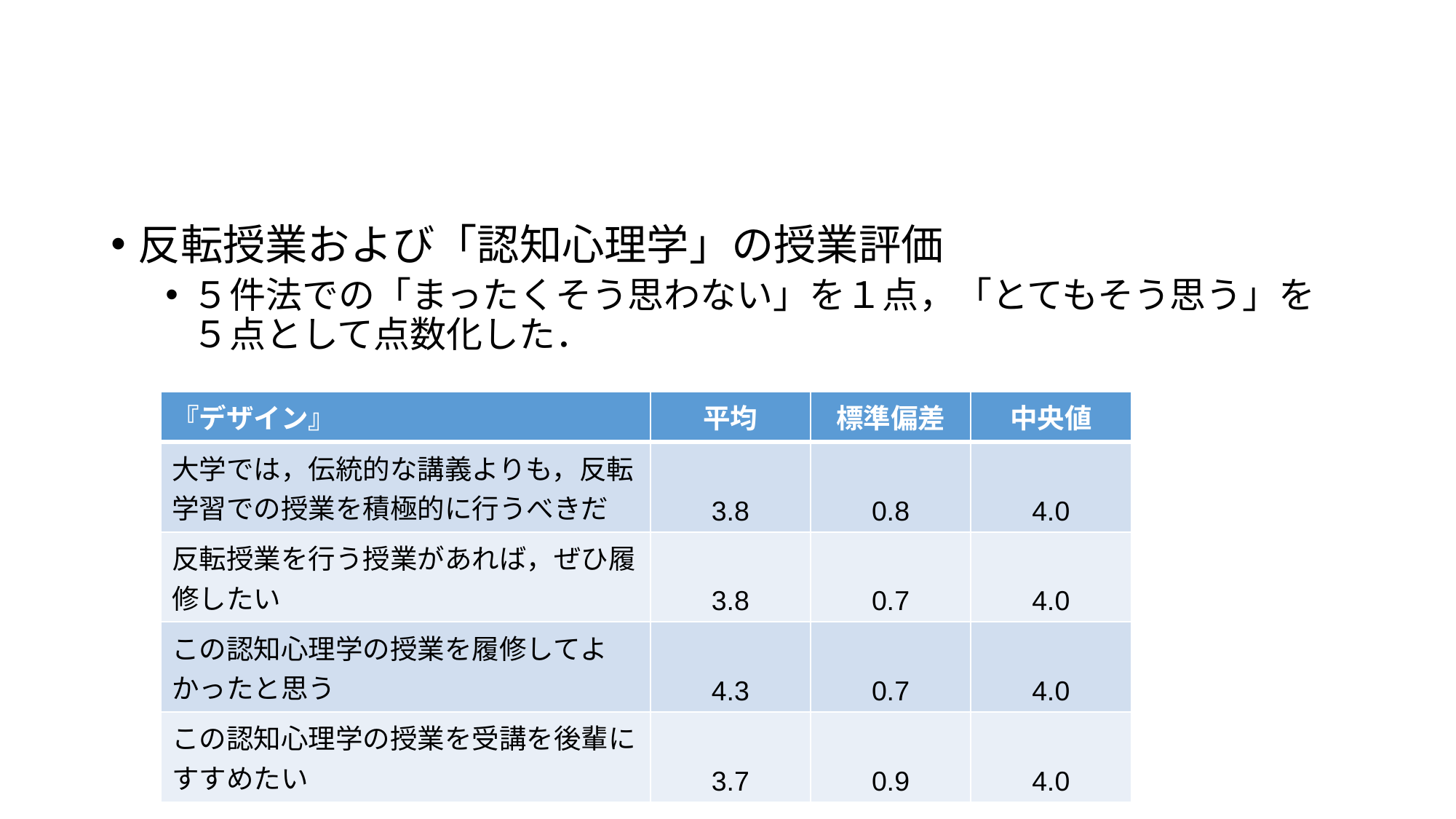

#
反転授業および「認知心理学」の授業評価
５件法での「まったくそう思わない」を１点，「とてもそう思う」を５点として点数化した．
| 『デザイン』 | 平均 | 標準偏差 | 中央値 |
| --- | --- | --- | --- |
| 大学では，伝統的な講義よりも，反転学習での授業を積極的に行うべきだ | 3.8 | 0.8 | 4.0 |
| 反転授業を行う授業があれば，ぜひ履修したい | 3.8 | 0.7 | 4.0 |
| この認知心理学の授業を履修してよかったと思う | 4.3 | 0.7 | 4.0 |
| この認知心理学の授業を受講を後輩にすすめたい | 3.7 | 0.9 | 4.0 |